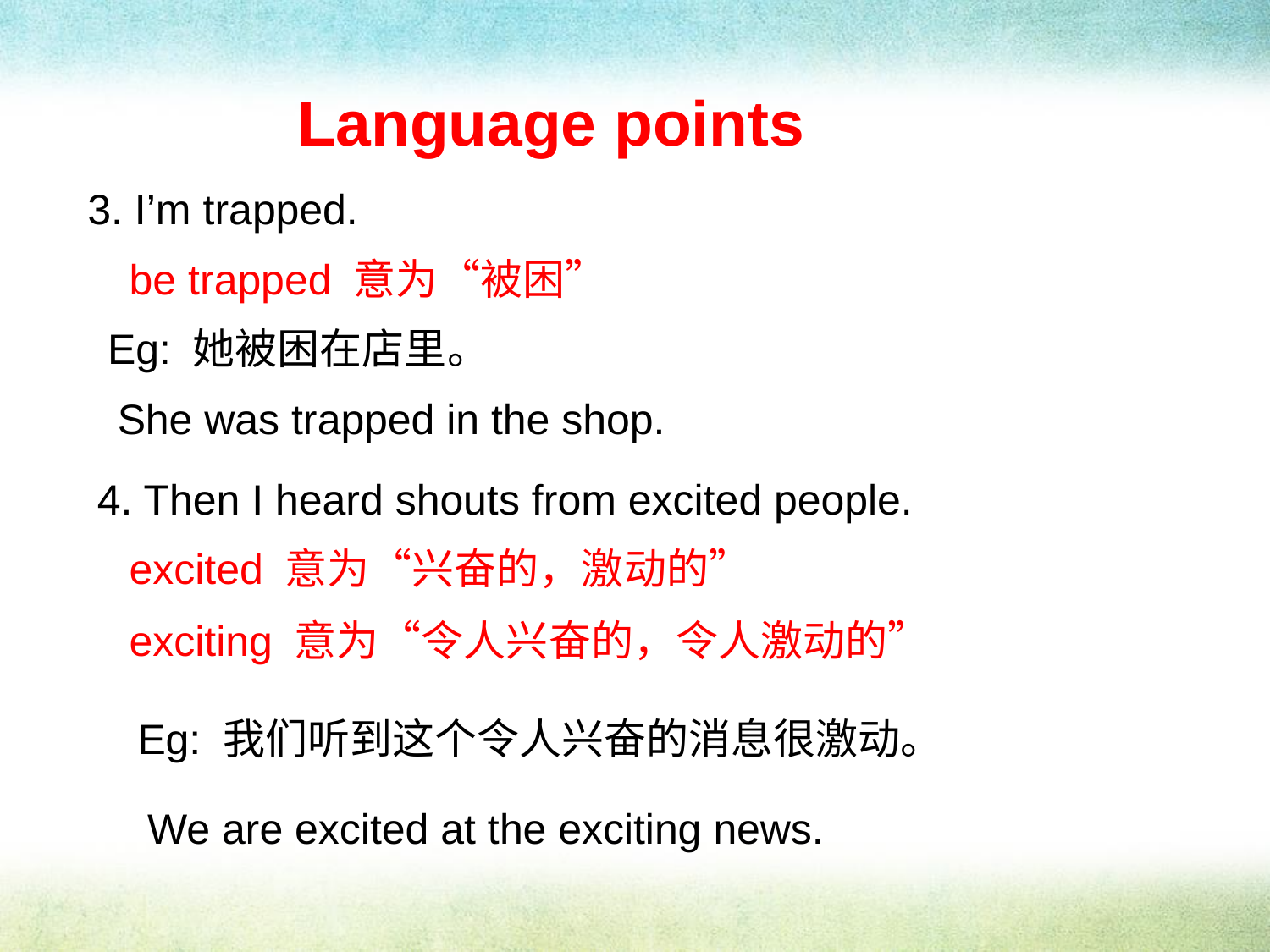

Language points
3. I’m trapped.
 be trapped 意为“被困”
Eg: 她被困在店里。
She was trapped in the shop.
4. Then I heard shouts from excited people.
 excited 意为“兴奋的，激动的”
 exciting 意为“令人兴奋的，令人激动的”
Eg: 我们听到这个令人兴奋的消息很激动。
We are excited at the exciting news.